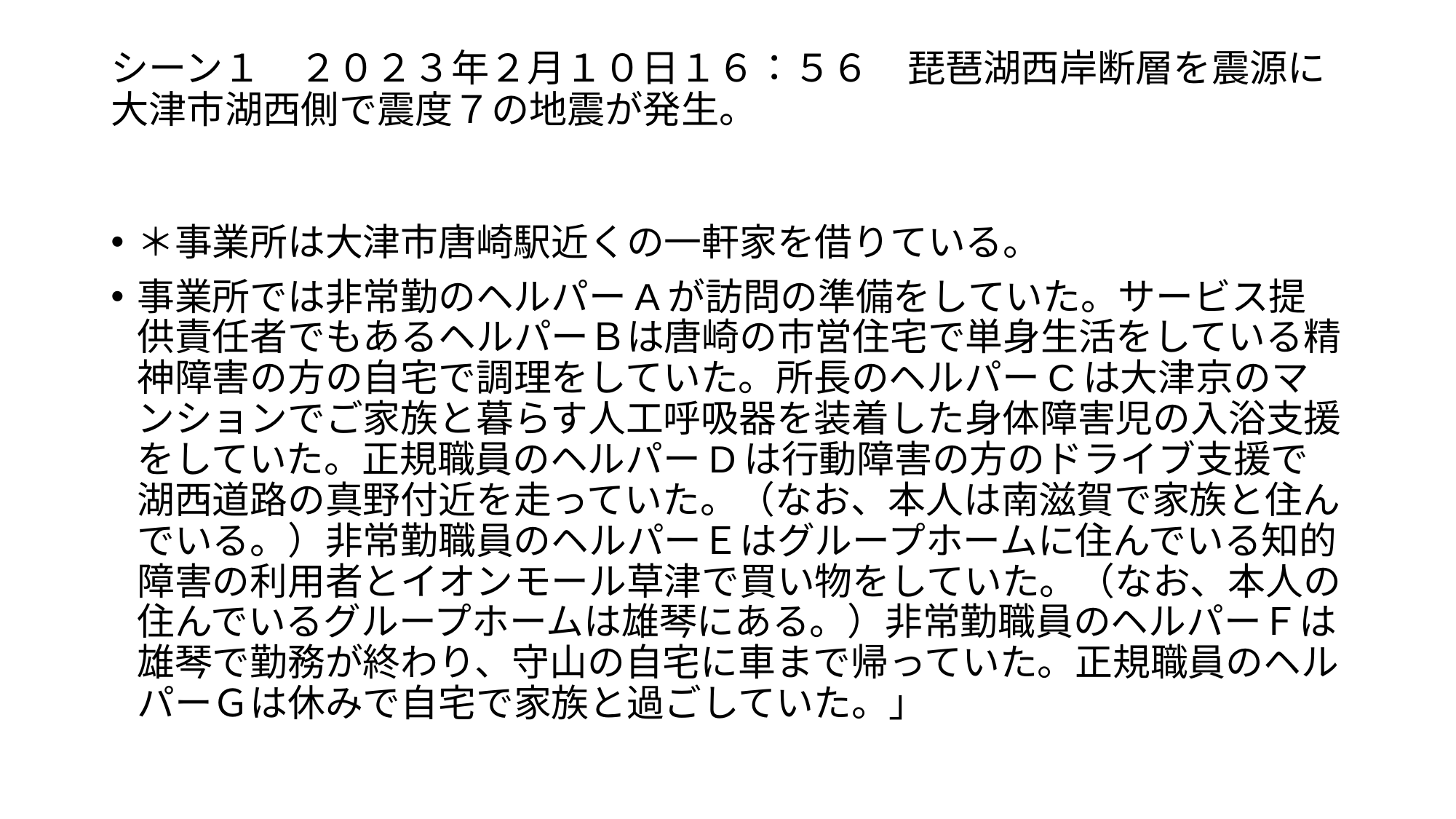

# シーン１　２０２３年２月１０日１６：５６　琵琶湖西岸断層を震源に大津市湖西側で震度７の地震が発生。
＊事業所は大津市唐崎駅近くの一軒家を借りている。
事業所では非常勤のヘルパーAが訪問の準備をしていた。サービス提供責任者でもあるヘルパーＢは唐崎の市営住宅で単身生活をしている精神障害の方の自宅で調理をしていた。所長のヘルパーCは大津京のマンションでご家族と暮らす人工呼吸器を装着した身体障害児の入浴支援をしていた。正規職員のヘルパーDは行動障害の方のドライブ支援で湖西道路の真野付近を走っていた。（なお、本人は南滋賀で家族と住んでいる。）非常勤職員のヘルパーＥはグループホームに住んでいる知的障害の利用者とイオンモール草津で買い物をしていた。（なお、本人の住んでいるグループホームは雄琴にある。）非常勤職員のヘルパーＦは雄琴で勤務が終わり、守山の自宅に車まで帰っていた。正規職員のヘルパーＧは休みで自宅で家族と過ごしていた。」